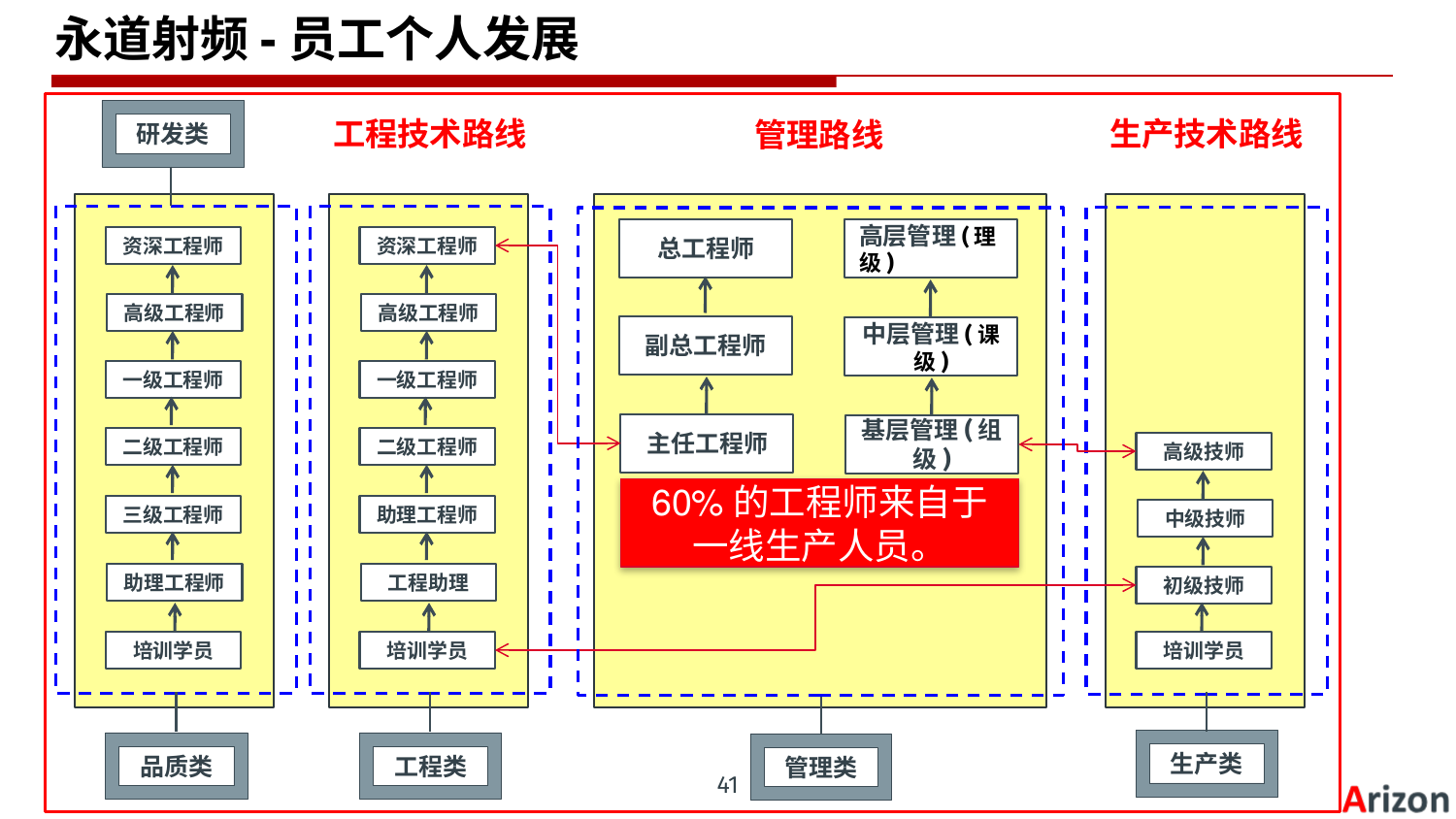

永道射频-员工个人发展

研发类
工程技术路线
生产技术路线
管理路线

总工程师
高层管理(理级)
副总工程师
中层管理(课级)
主任工程师
基层管理(组级)
资深工程师
高级工程师
一级工程师
二级工程师
三级工程师
助理工程师
培训学员
资深工程师
高级工程师
一级工程师
二级工程师
助理工程师
工程助理
培训学员
高级技师
中级技师
初级技师
培训学员
生产类
品质类
工程类
管理类
60%的工程师来自于一线生产人员。